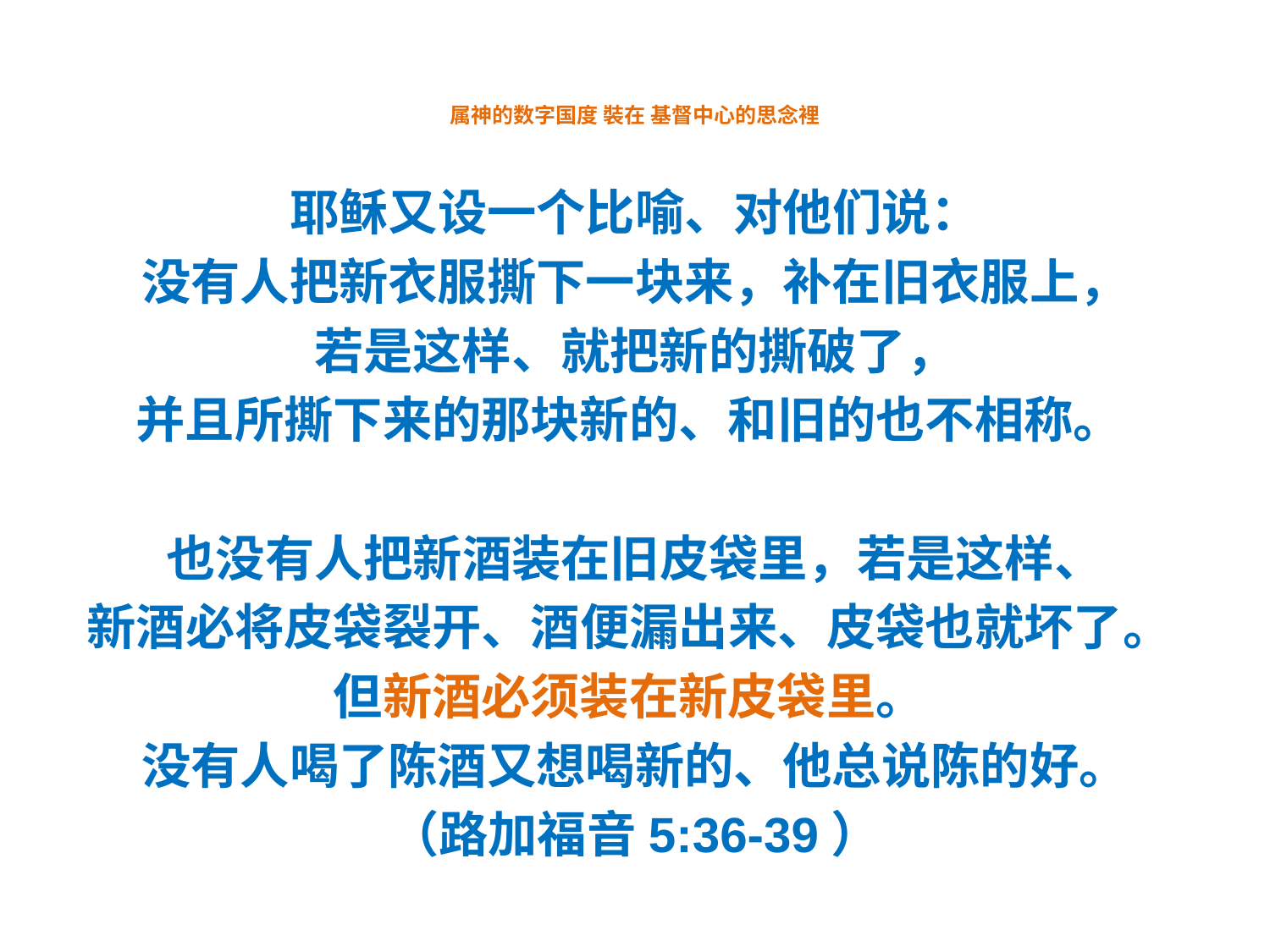

# 属神的数字国度 裝在 基督中心的思念裡
耶稣又设一个比喻、对他们说：
没有人把新衣服撕下一块来，补在旧衣服上，
若是这样、就把新的撕破了，
并且所撕下来的那块新的、和旧的也不相称。

也没有人把新酒装在旧皮袋里，若是这样、
新酒必将皮袋裂开、酒便漏出来、皮袋也就坏了。
但新酒必须装在新皮袋里。
没有人喝了陈酒又想喝新的、他总说陈的好。
（路加福音5:36-39）